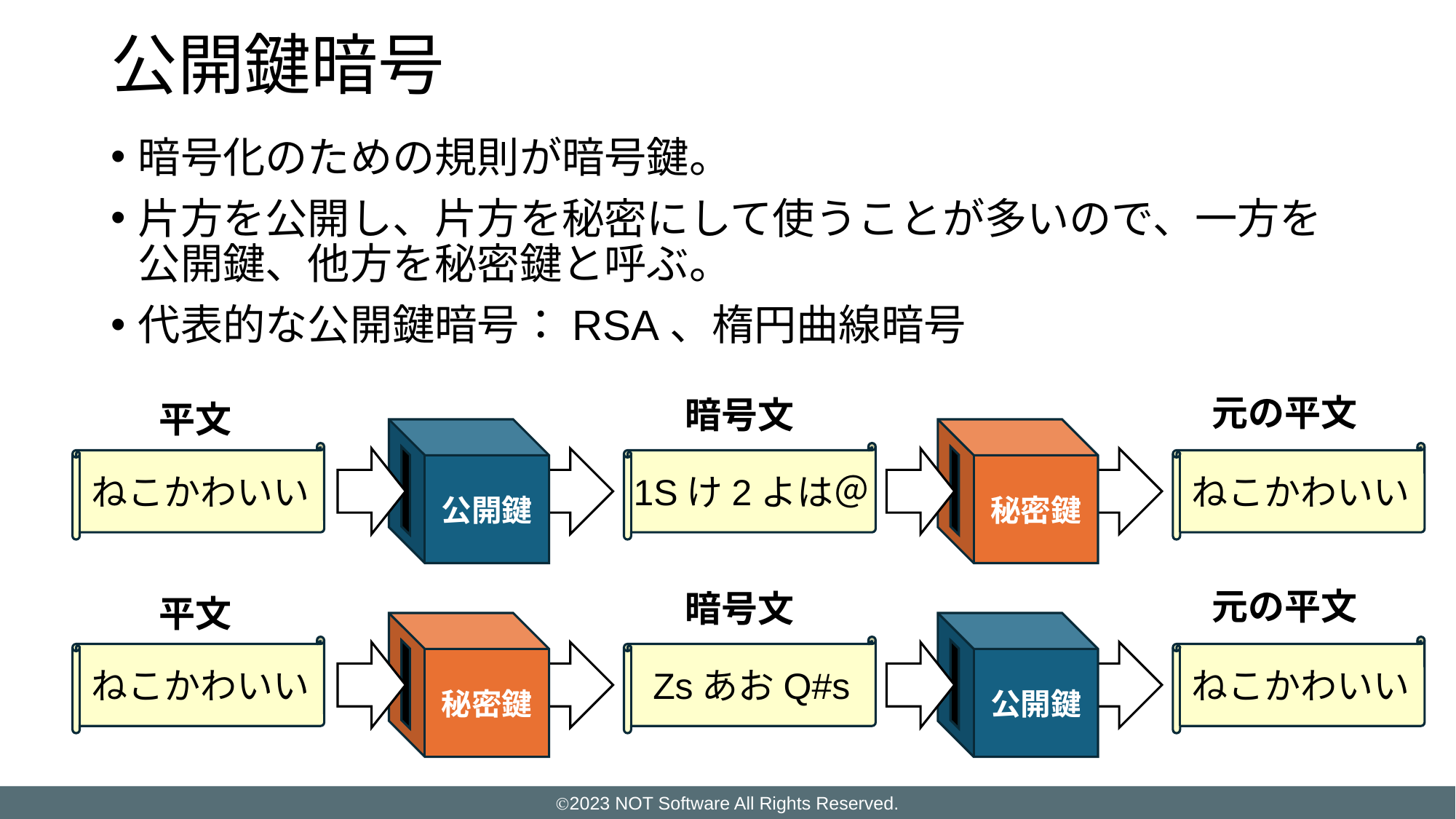

# 公開鍵暗号
暗号化のための規則が暗号鍵。
片方を公開し、片方を秘密にして使うことが多いので、一方を公開鍵、他方を秘密鍵と呼ぶ。
代表的な公開鍵暗号：RSA、楕円曲線暗号
元の平文
暗号文
平文
公開鍵

秘密鍵

ねこかわいい
1Sけ2よは＠
ねこかわいい

元の平文
暗号文
平文
秘密鍵

公開鍵

ねこかわいい
ZsあおQ#s
ねこかわいい